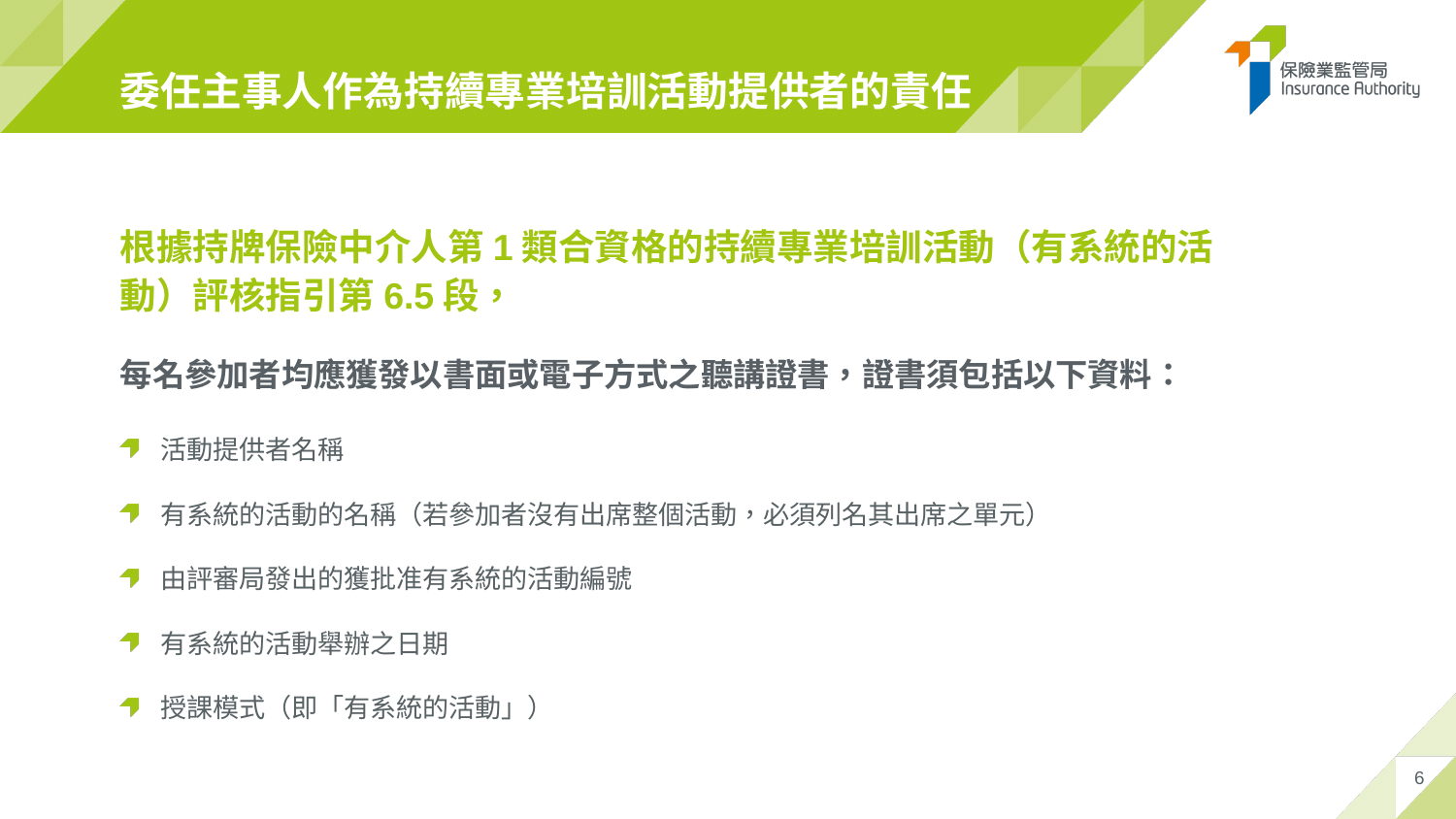

# 委任主事人作為持續專業培訓活動提供者的責任
根據持牌保險中介人第1類合資格的持續專業培訓活動（有系統的活動）評核指引第6.5段，
每名參加者均應獲發以書面或電子方式之聽講證書，證書須包括以下資料：
活動提供者名稱
有系統的活動的名稱（若參加者沒有出席整個活動，必須列名其出席之單元）
由評審局發出的獲批准有系統的活動編號
有系統的活動舉辦之日期
授課模式（即「有系統的活動」）

6